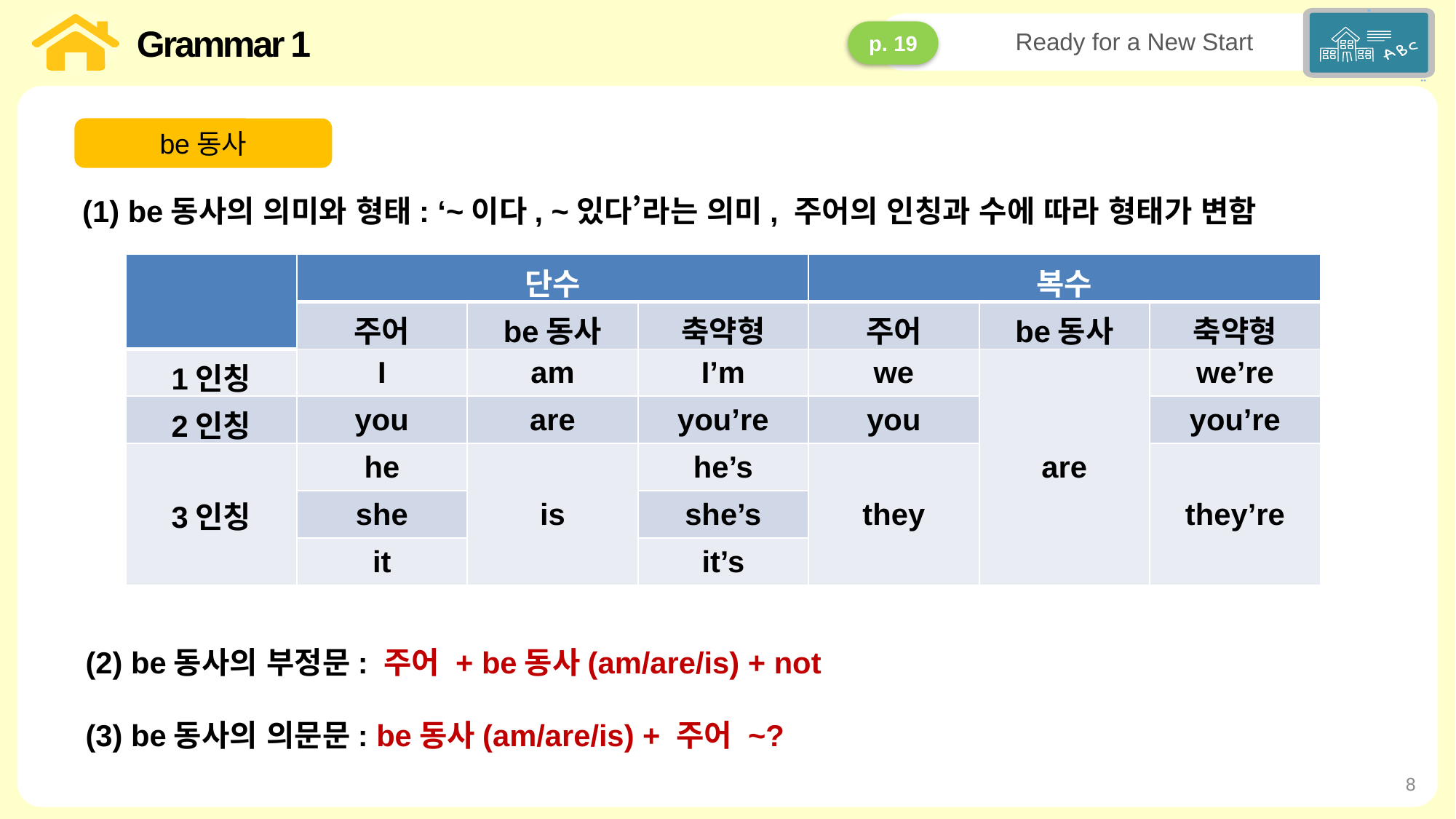

# Grammar 1
Ready for a New Start
p. 19
be동사
(1) be동사의 의미와 형태: ‘~이다, ~있다’라는 의미, 주어의 인칭과 수에 따라 형태가 변함
|  | 단수 |  |  | 복수 |  |  |
| --- | --- | --- | --- | --- | --- | --- |
|  | 주어 | be동사 | 축약형 | 주어 | be동사 | 축약형 |
| 1인칭 | I | am | I’m | we | are | we’re |
| 2인칭 | you | are | you’re | you |  | you’re |
| 3인칭 | he | is | he’s | they |  | they’re |
|  | she |  | she’s |  |  |  |
|  | it |  | it’s |  |  |  |
(2) be동사의 부정문: 주어 + be동사(am/are/is) + not

(3) be동사의 의문문: be동사(am/are/is) + 주어 ~?